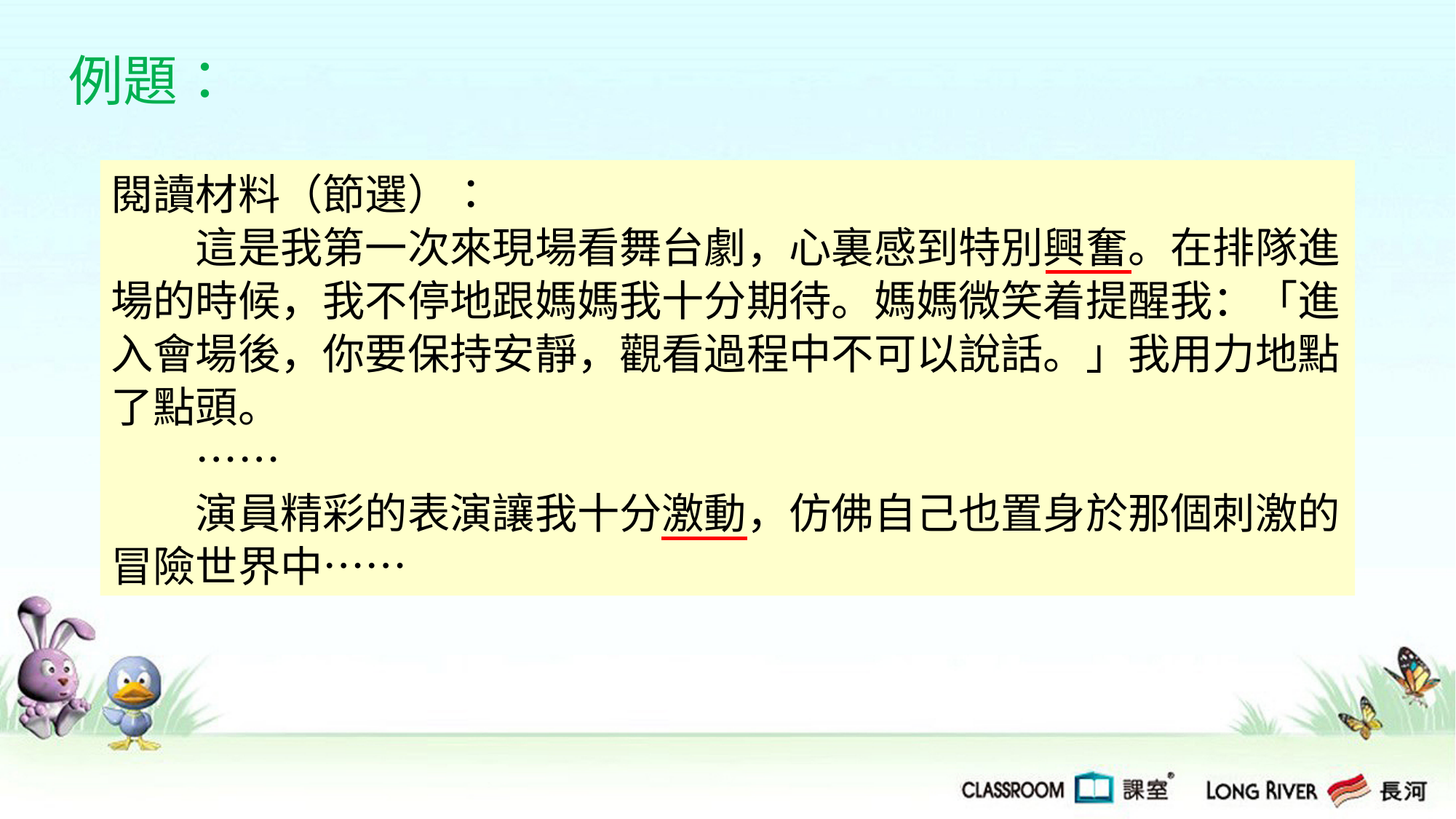

例題：
閱讀材料（節選）：
　　這是我第一次來現場看舞台劇，心裏感到特別興奮。在排隊進場的時候，我不停地跟媽媽我十分期待。媽媽微笑着提醒我：「進入會場後，你要保持安靜，觀看過程中不可以說話。」我用力地點了點頭。
　　……
　　演員精彩的表演讓我十分激動，仿佛自己也置身於那個刺激的冒險世界中……